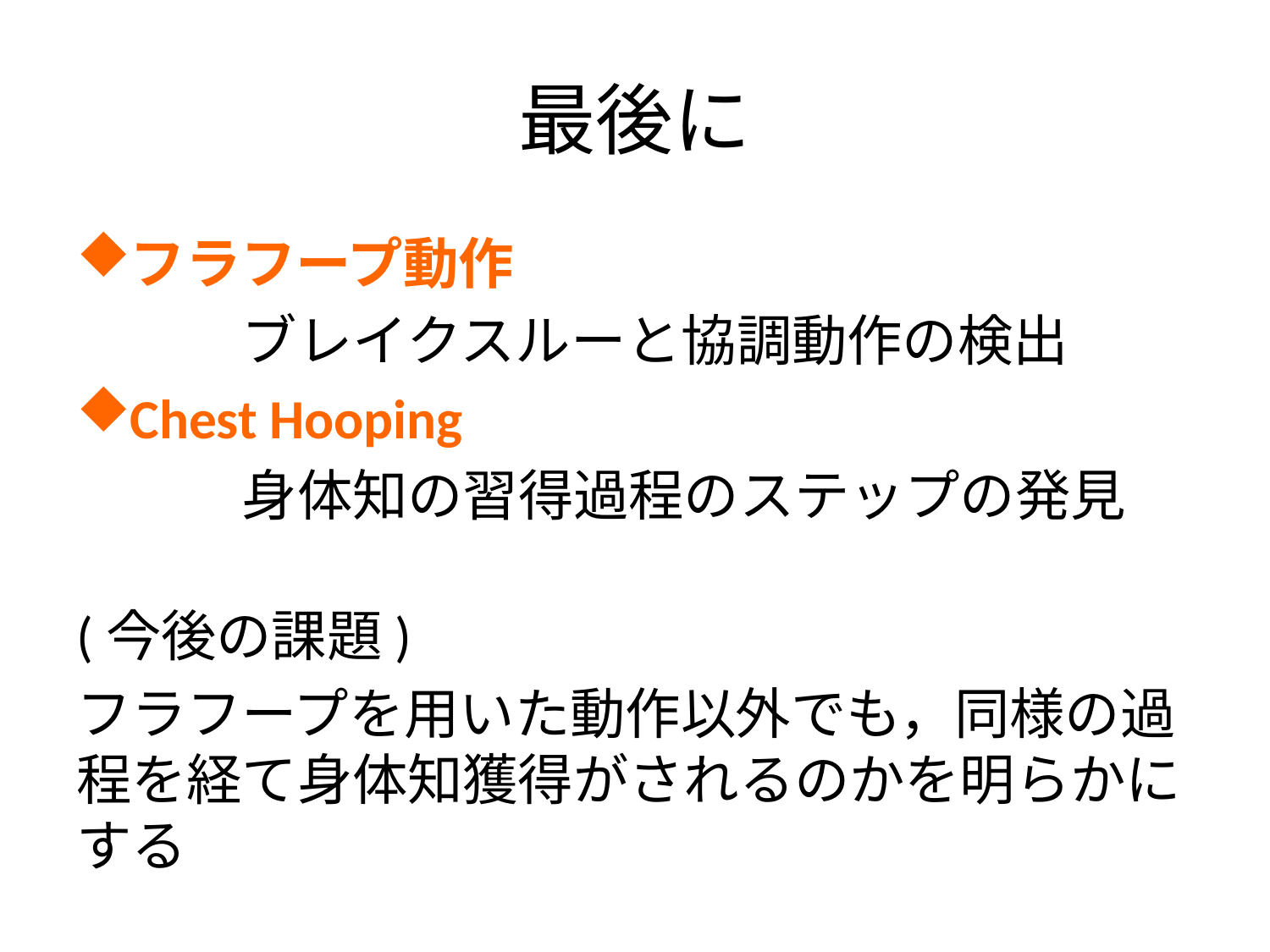

# 最後に
フラフープ動作
　　　ブレイクスルーと協調動作の検出
Chest Hooping
　　　身体知の習得過程のステップの発見

(今後の課題)
フラフープを用いた動作以外でも，同様の過程を経て身体知獲得がされるのかを明らかにする